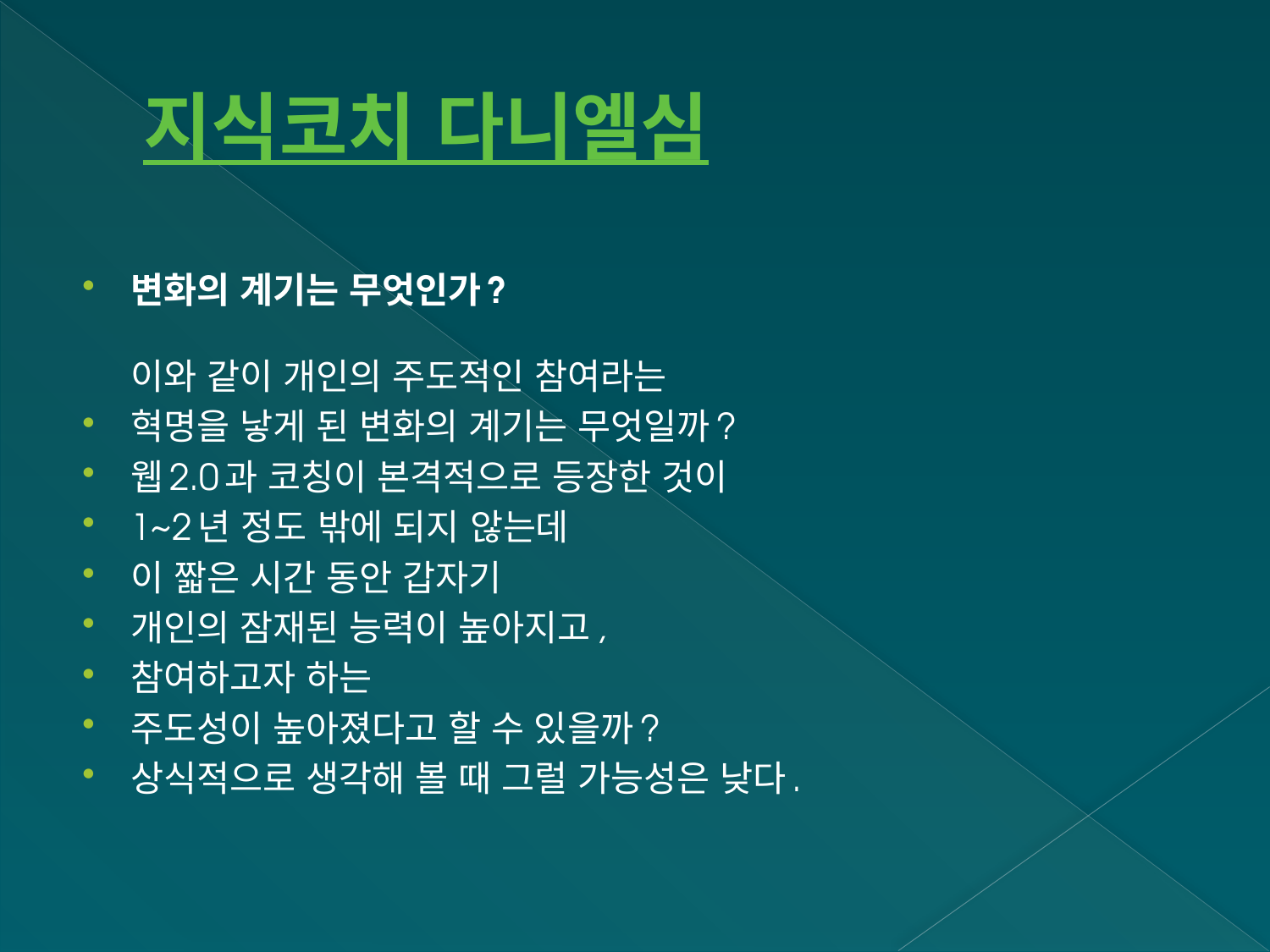

# 지식코치 다니엘심
변화의 계기는 무엇인가? 
이와 같이 개인의 주도적인 참여라는
혁명을 낳게 된 변화의 계기는 무엇일까?
웹2.0과 코칭이 본격적으로 등장한 것이
1~2년 정도 밖에 되지 않는데
이 짧은 시간 동안 갑자기
개인의 잠재된 능력이 높아지고,
참여하고자 하는
주도성이 높아졌다고 할 수 있을까?
상식적으로 생각해 볼 때 그럴 가능성은 낮다.